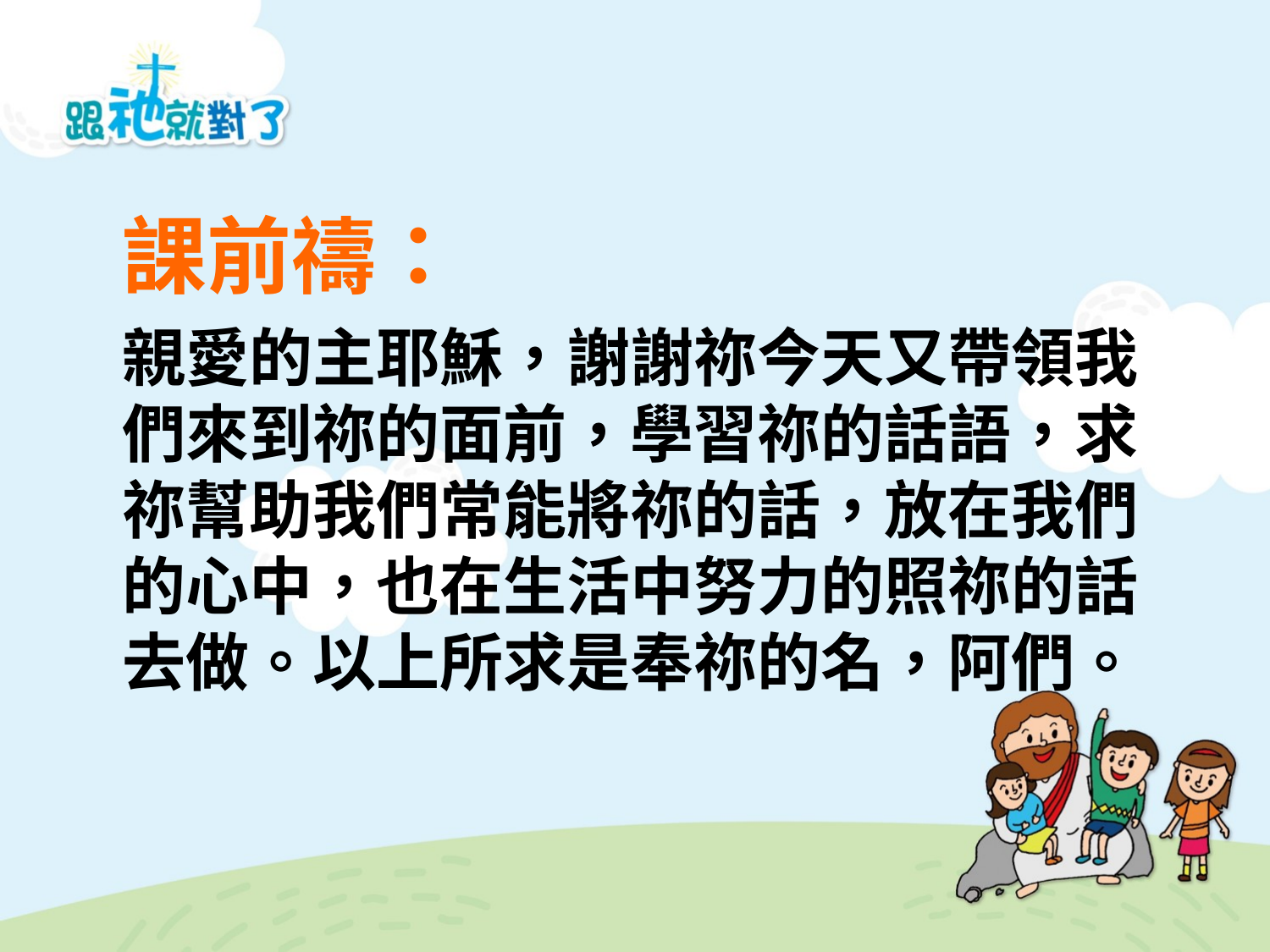

課前禱：
親愛的主耶穌，謝謝祢今天又帶領我們來到祢的面前，學習祢的話語，求祢幫助我們常能將祢的話，放在我們的心中，也在生活中努力的照祢的話去做。以上所求是奉祢的名，阿們。